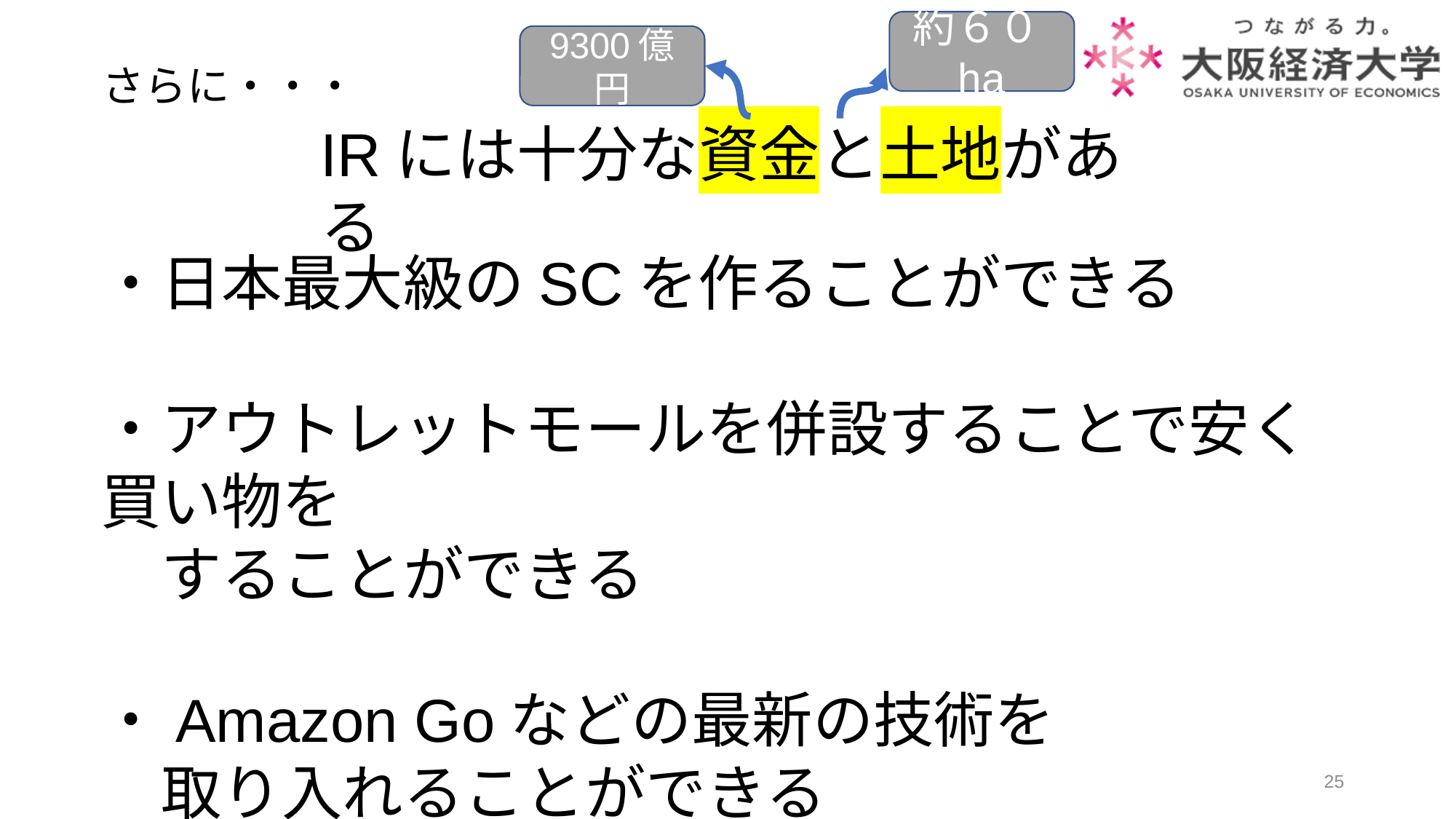

約６０ha
9300億円
さらに・・・
IRには十分な資金と土地がある
・日本最大級のSCを作ることができる

・アウトレットモールを併設することで安く買い物を
　することができる

・Amazon Goなどの最新の技術を
　取り入れることができる
25